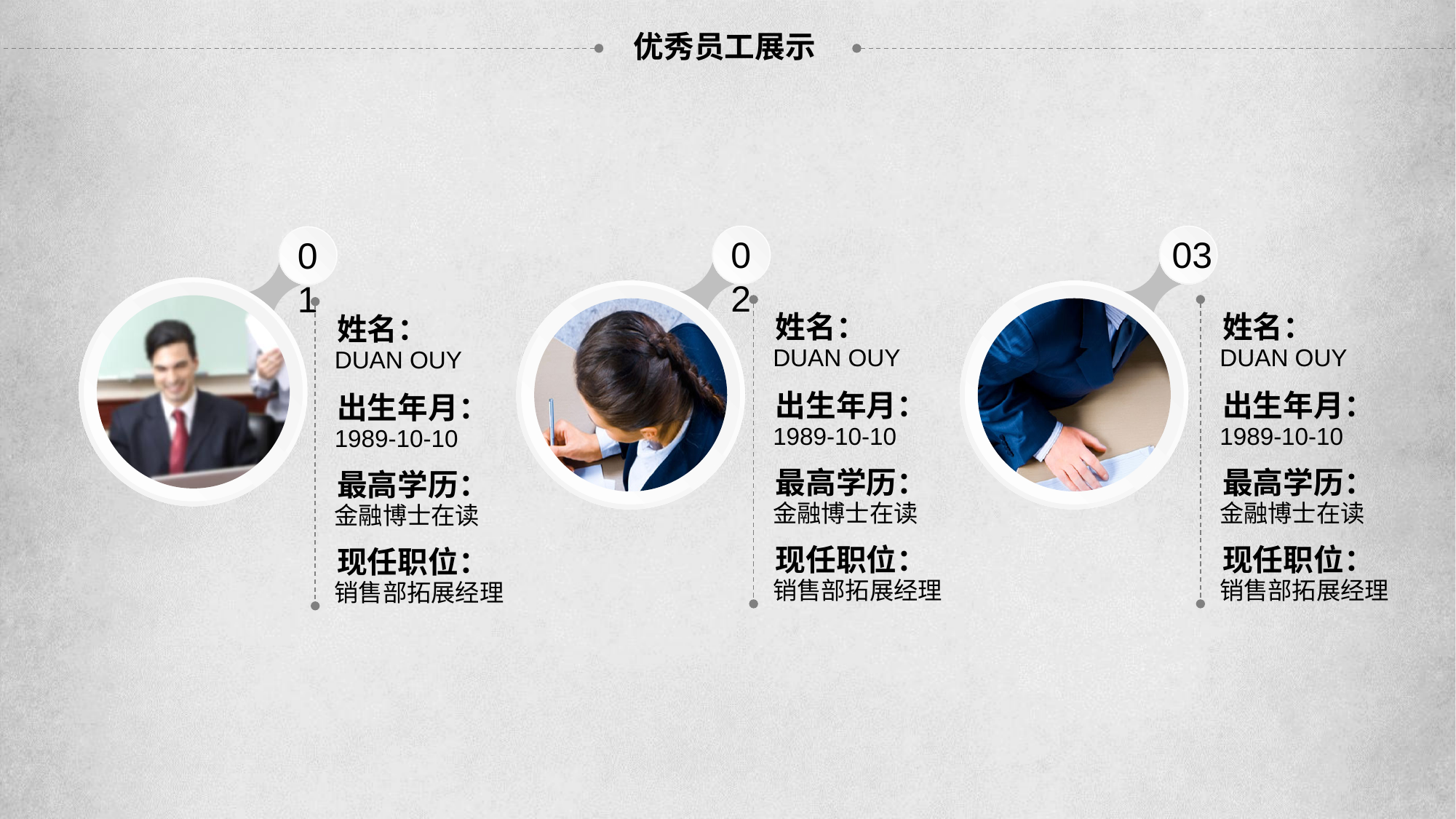

优秀员工展示

02

03

01

姓名：
姓名：
姓名：
DUAN OUY
DUAN OUY
DUAN OUY
出生年月：
出生年月：
出生年月：
1989-10-10
1989-10-10
1989-10-10
最高学历：
最高学历：
最高学历：
金融博士在读
金融博士在读
金融博士在读
现任职位：
现任职位：
现任职位：
销售部拓展经理
销售部拓展经理
销售部拓展经理